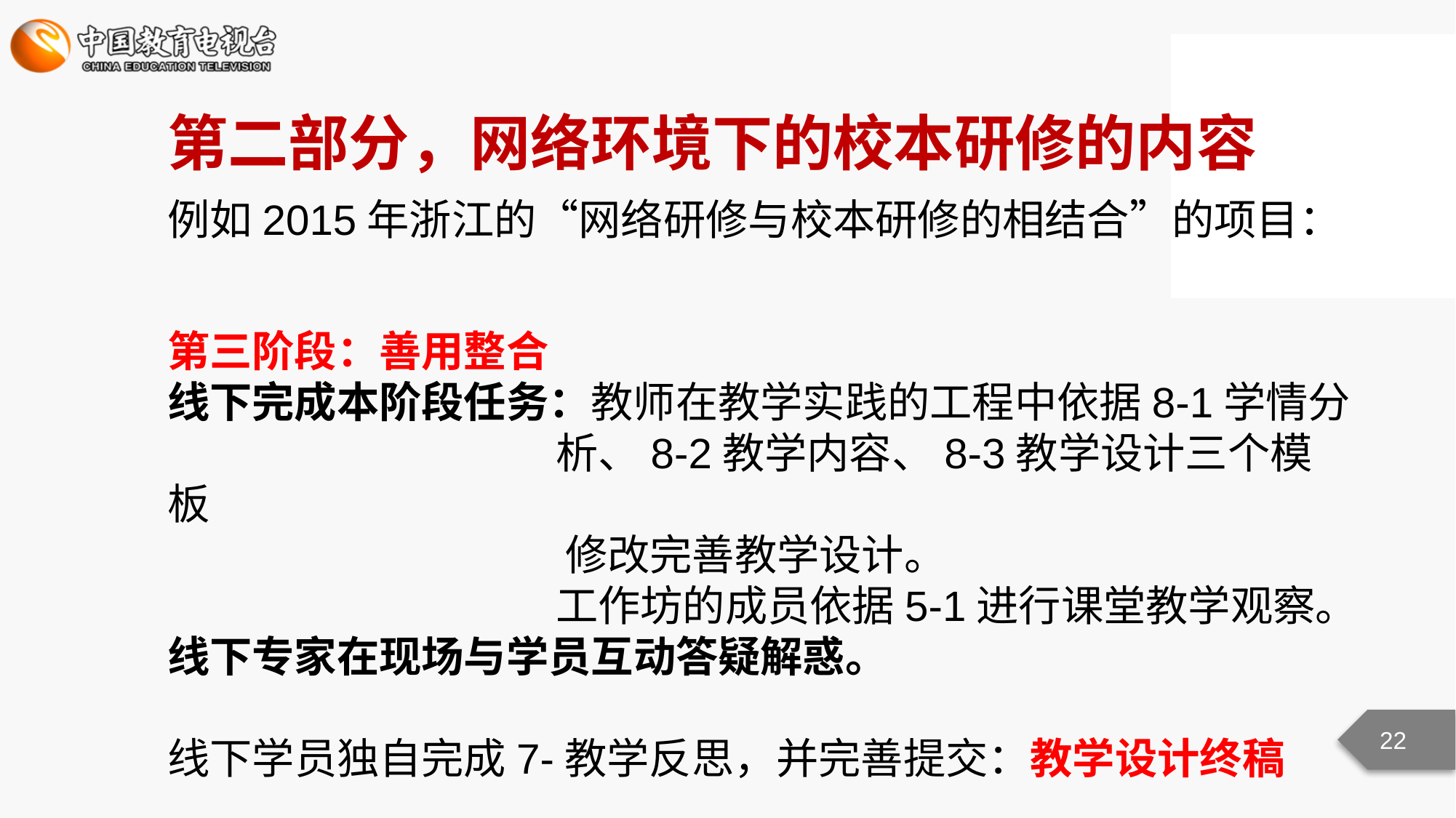

第二部分，网络环境下的校本研修的内容
例如2015年浙江的“网络研修与校本研修的相结合”的项目：

第三阶段：善用整合
线下完成本阶段任务：教师在教学实践的工程中依据8-1学情分
                                        析、8-2教学内容、8-3教学设计三个模板
                                         修改完善教学设计。
                                        工作坊的成员依据5-1进行课堂教学观察。
线下专家在现场与学员互动答疑解惑。

线下学员独自完成7-教学反思，并完善提交：教学设计终稿